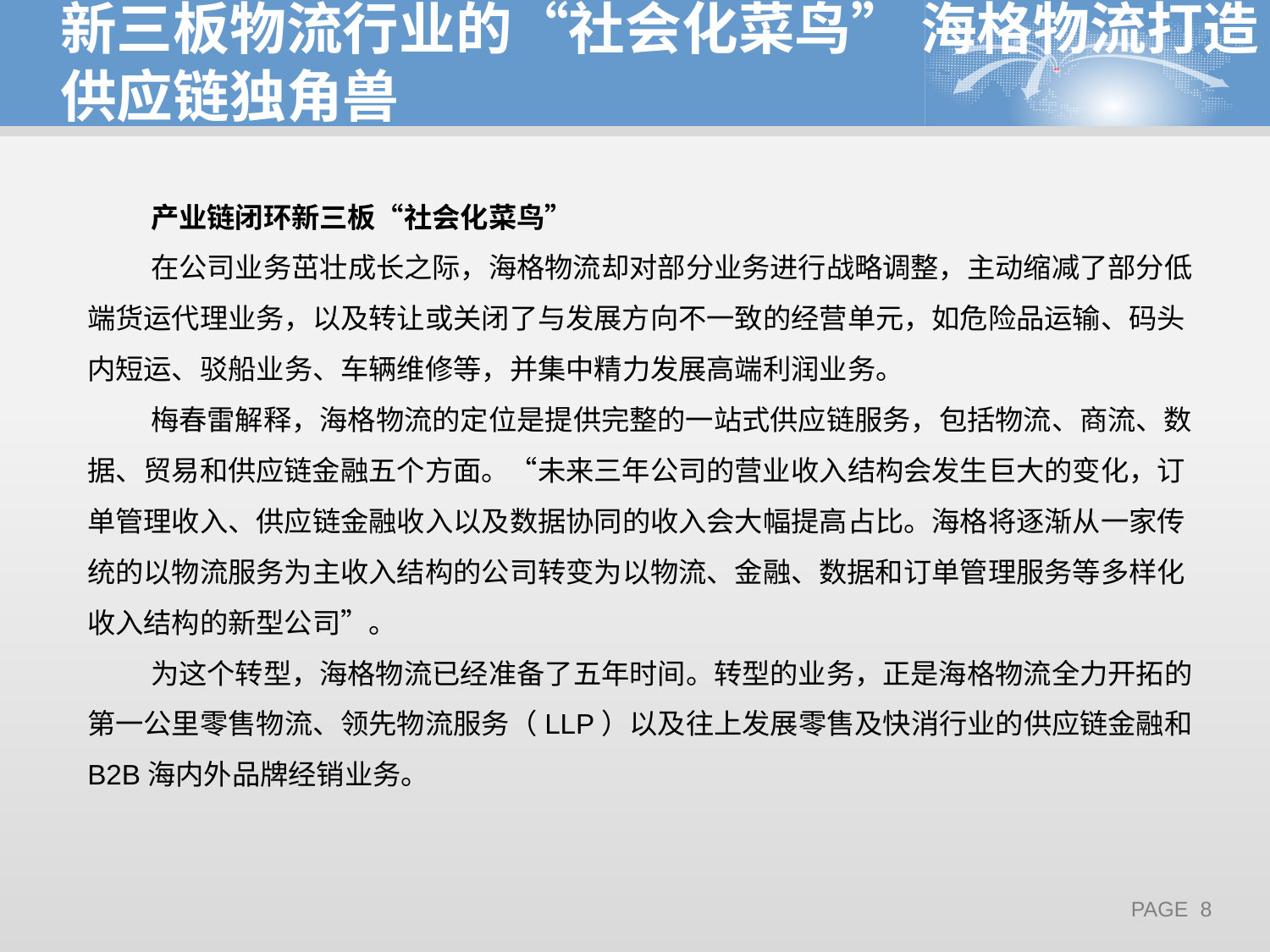

新三板物流行业的“社会化菜鸟” 海格物流打造供应链独角兽
产业链闭环新三板“社会化菜鸟”
在公司业务茁壮成长之际，海格物流却对部分业务进行战略调整，主动缩减了部分低端货运代理业务，以及转让或关闭了与发展方向不一致的经营单元，如危险品运输、码头内短运、驳船业务、车辆维修等，并集中精力发展高端利润业务。
梅春雷解释，海格物流的定位是提供完整的一站式供应链服务，包括物流、商流、数据、贸易和供应链金融五个方面。“未来三年公司的营业收入结构会发生巨大的变化，订单管理收入、供应链金融收入以及数据协同的收入会大幅提高占比。海格将逐渐从一家传统的以物流服务为主收入结构的公司转变为以物流、金融、数据和订单管理服务等多样化收入结构的新型公司”。
为这个转型，海格物流已经准备了五年时间。转型的业务，正是海格物流全力开拓的第一公里零售物流、领先物流服务（LLP）以及往上发展零售及快消行业的供应链金融和B2B海内外品牌经销业务。